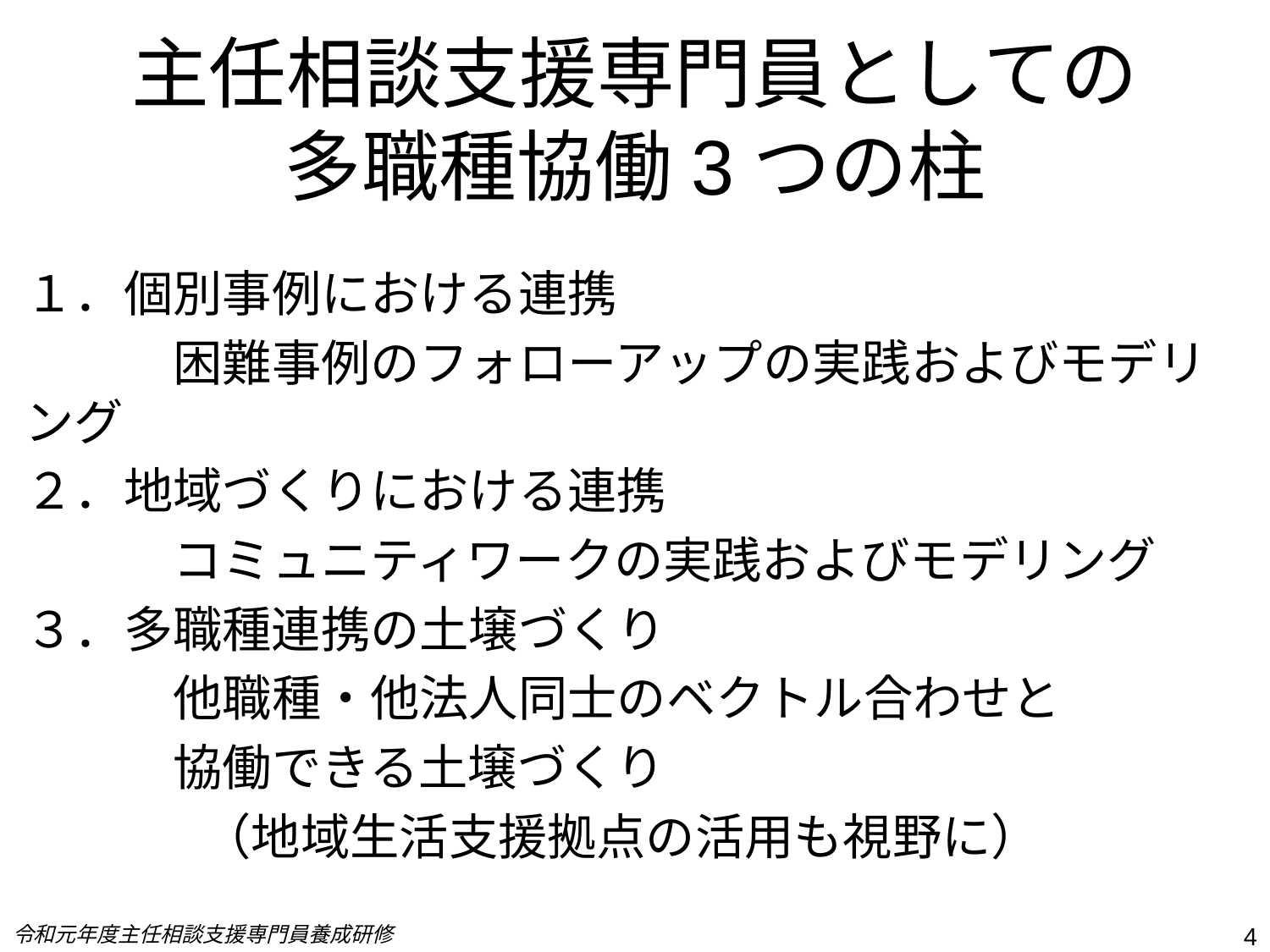

# 主任相談支援専門員としての 多職種協働3つの柱
１．個別事例における連携
　　　困難事例のフォローアップの実践およびモデリング
２．地域づくりにおける連携
　　　コミュニティワークの実践およびモデリング
３．多職種連携の土壌づくり
　　　他職種・他法人同士のベクトル合わせと
　　　協働できる土壌づくり
               （地域生活支援拠点の活用も視野に）
令和元年度主任相談支援専門員養成研修
4